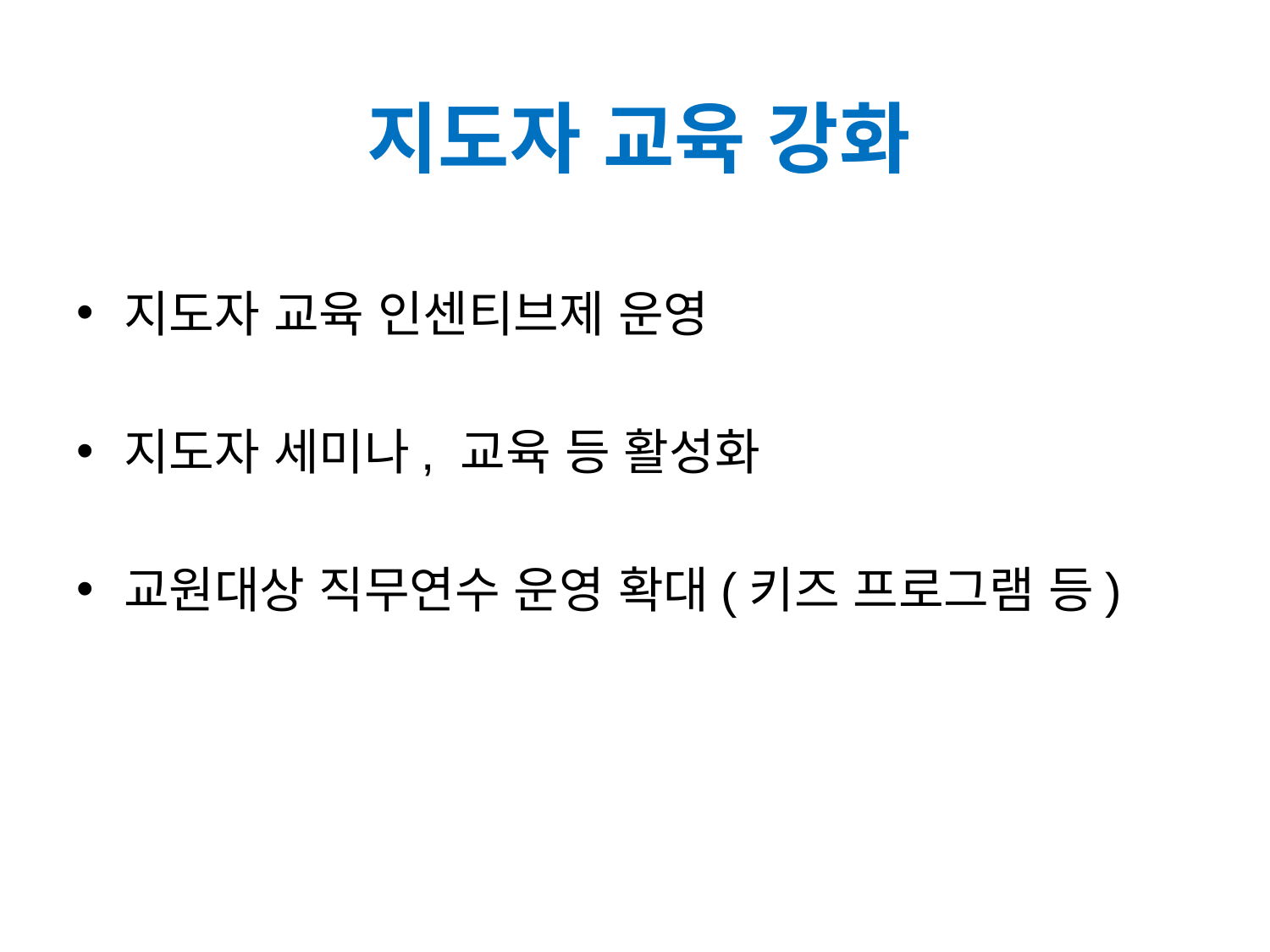

# 지도자 교육 강화
지도자 교육 인센티브제 운영

지도자 세미나, 교육 등 활성화

교원대상 직무연수 운영 확대(키즈 프로그램 등)